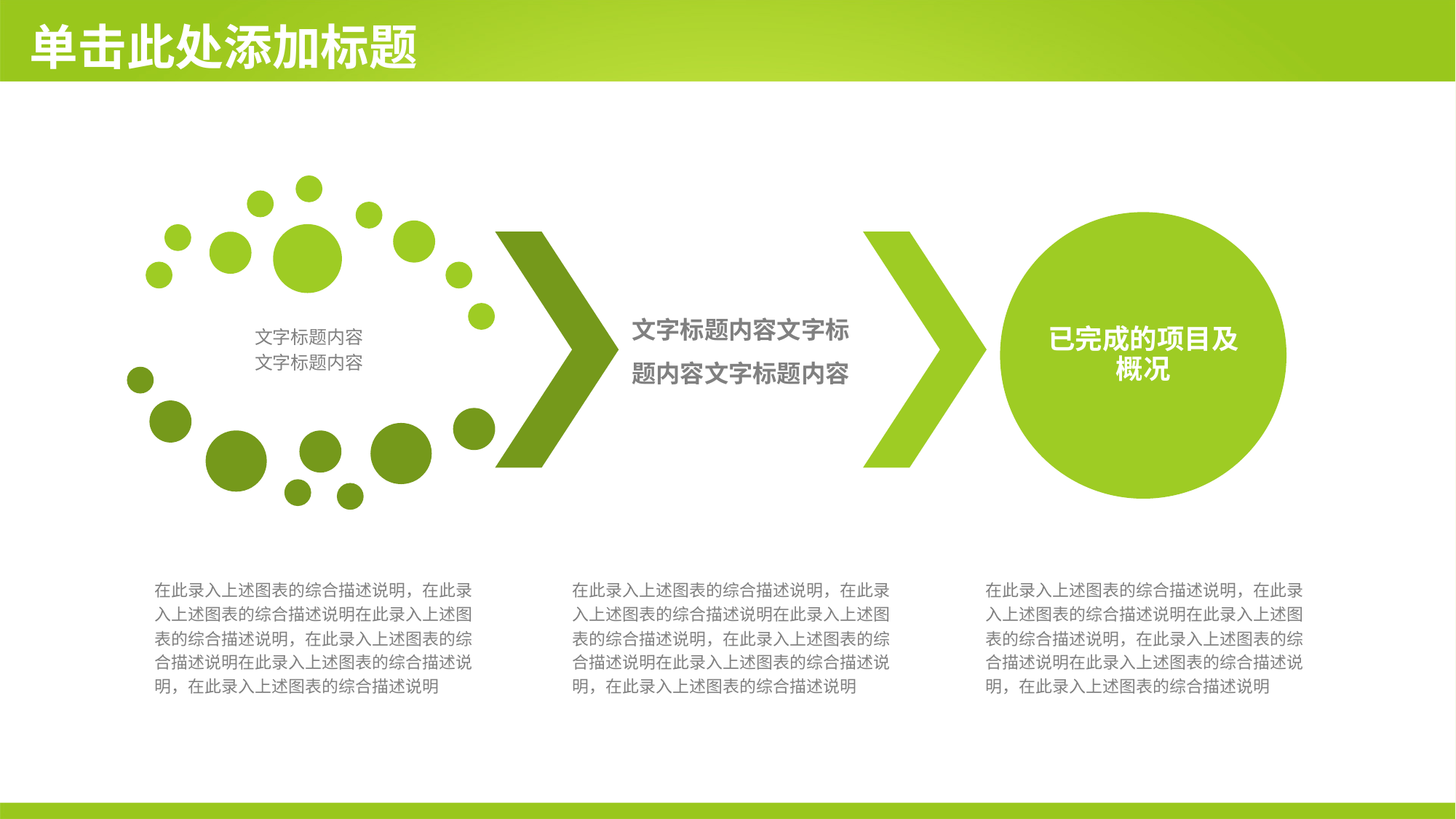

# 单击此处添加标题

已完成的项目及概况

文字标题内容文字标题内容文字标题内容

文字标题内容
文字标题内容

在此录入上述图表的综合描述说明，在此录入上述图表的综合描述说明在此录入上述图表的综合描述说明，在此录入上述图表的综合描述说明在此录入上述图表的综合描述说明，在此录入上述图表的综合描述说明

在此录入上述图表的综合描述说明，在此录入上述图表的综合描述说明在此录入上述图表的综合描述说明，在此录入上述图表的综合描述说明在此录入上述图表的综合描述说明，在此录入上述图表的综合描述说明

在此录入上述图表的综合描述说明，在此录入上述图表的综合描述说明在此录入上述图表的综合描述说明，在此录入上述图表的综合描述说明在此录入上述图表的综合描述说明，在此录入上述图表的综合描述说明